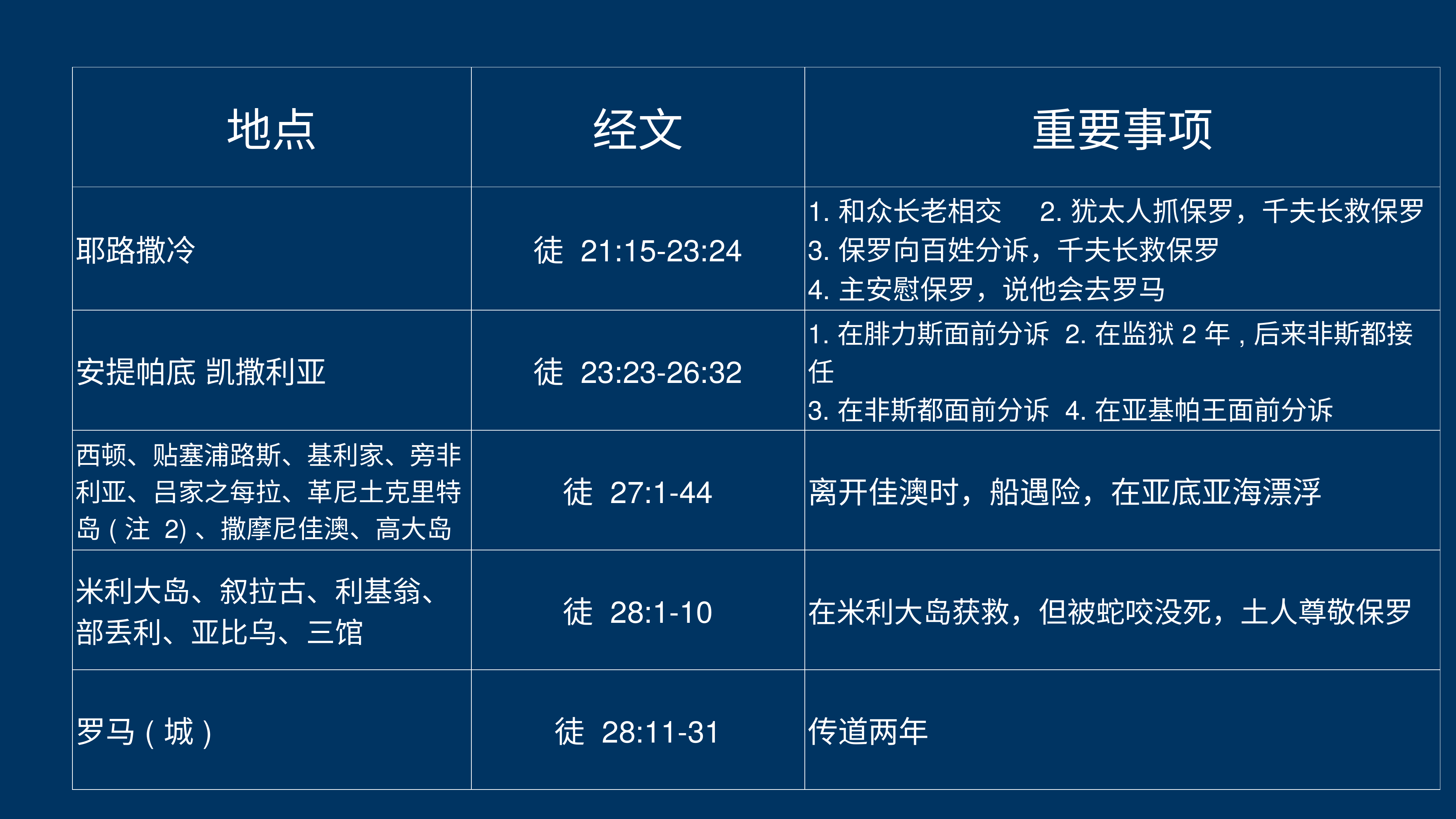

#
| 地点 | 经文 | 重要事项 |
| --- | --- | --- |
| 耶路撒冷 | 徒 21:15-23:24 | 1.和众长老相交 2.犹太人抓保罗，千夫长救保罗 3.保罗向百姓分诉，千夫长救保罗 4.主安慰保罗，说他会去罗马 |
| 安提帕底 凯撒利亚 | 徒 23:23-26:32 | 1.在腓力斯面前分诉 2.在监狱2年,后来非斯都接任 3.在非斯都面前分诉 4.在亚基帕王面前分诉 |
| 西顿、贴塞浦路斯、基利家、旁非利亚、吕家之每拉、革尼土克里特岛(注 2)、撒摩尼佳澳、高大岛 | 徒 27:1-44 | 离开佳澳时，船遇险，在亚底亚海漂浮 |
| 米利大岛、叙拉古、利基翁、部丢利、亚比乌、三馆 | 徒 28:1-10 | 在米利大岛获救，但被蛇咬没死，土人尊敬保罗 |
| 罗马(城) | 徒 28:11-31 | 传道两年 |